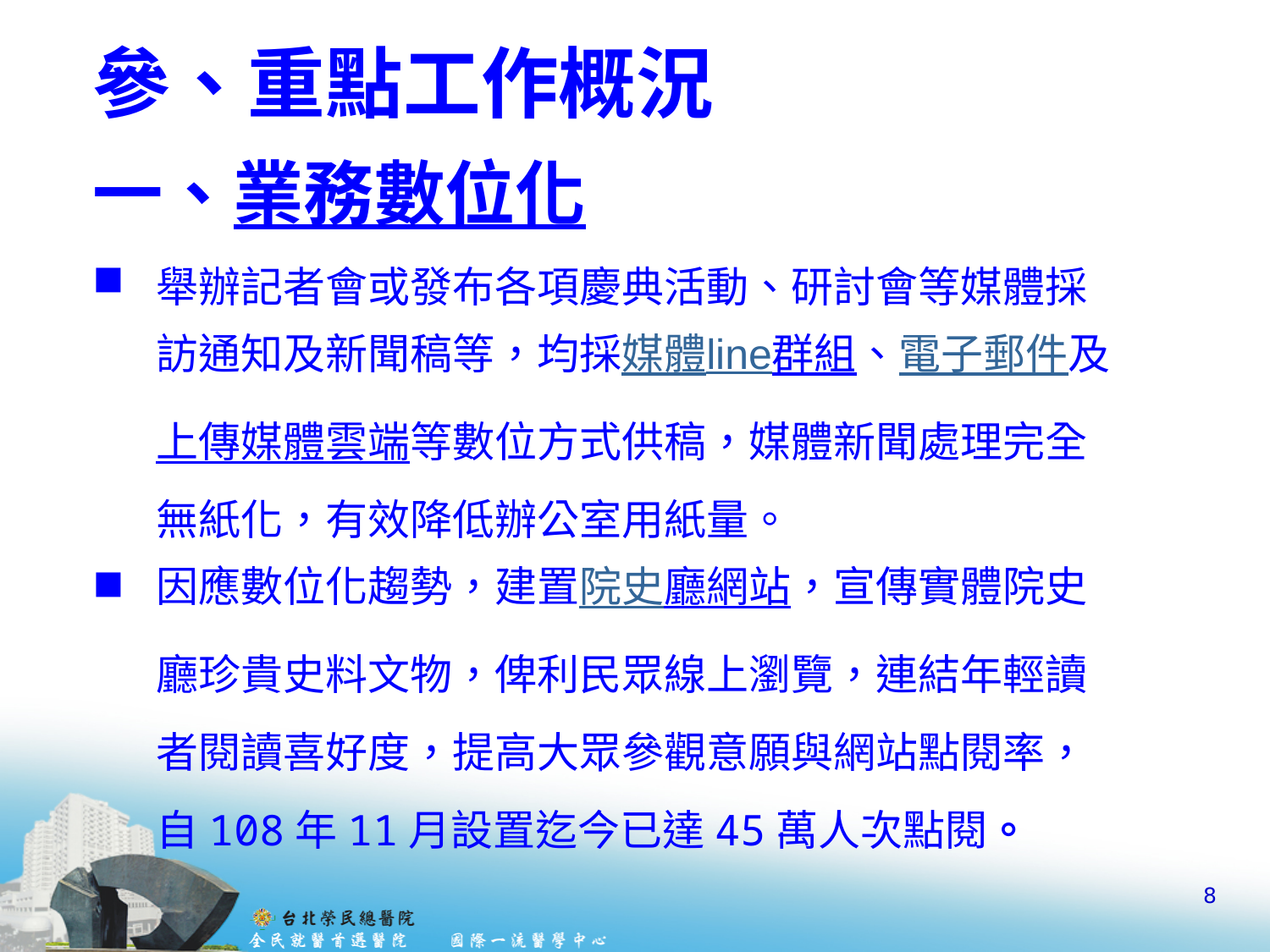

# 參、重點工作概況
一、業務數位化
舉辦記者會或發布各項慶典活動、研討會等媒體採訪通知及新聞稿等，均採媒體line群組、電子郵件及上傳媒體雲端等數位方式供稿，媒體新聞處理完全無紙化，有效降低辦公室用紙量。
因應數位化趨勢，建置院史廳網站，宣傳實體院史廳珍貴史料文物，俾利民眾線上瀏覽，連結年輕讀者閱讀喜好度，提高大眾參觀意願與網站點閱率，自108年11月設置迄今已達45萬人次點閱。

8